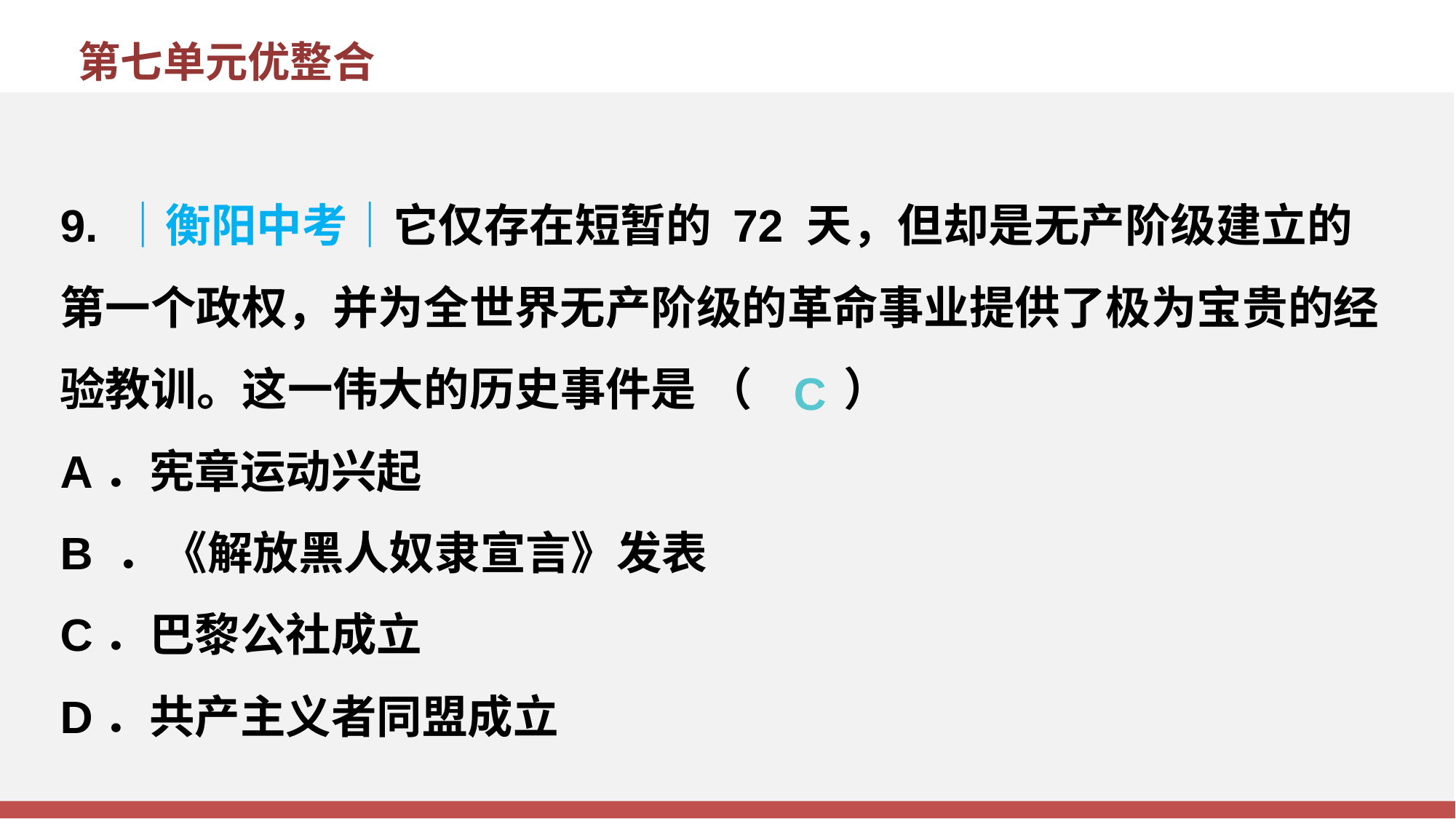

第七单元优整合

9. ｜衡阳中考｜它仅存在短暂的 72 天，但却是无产阶级建立的第一个政权，并为全世界无产阶级的革命事业提供了极为宝贵的经验教训。这一伟大的历史事件是 （　　）
A．宪章运动兴起
B ．《解放黑人奴隶宣言》发表
C．巴黎公社成立
D．共产主义者同盟成立
C